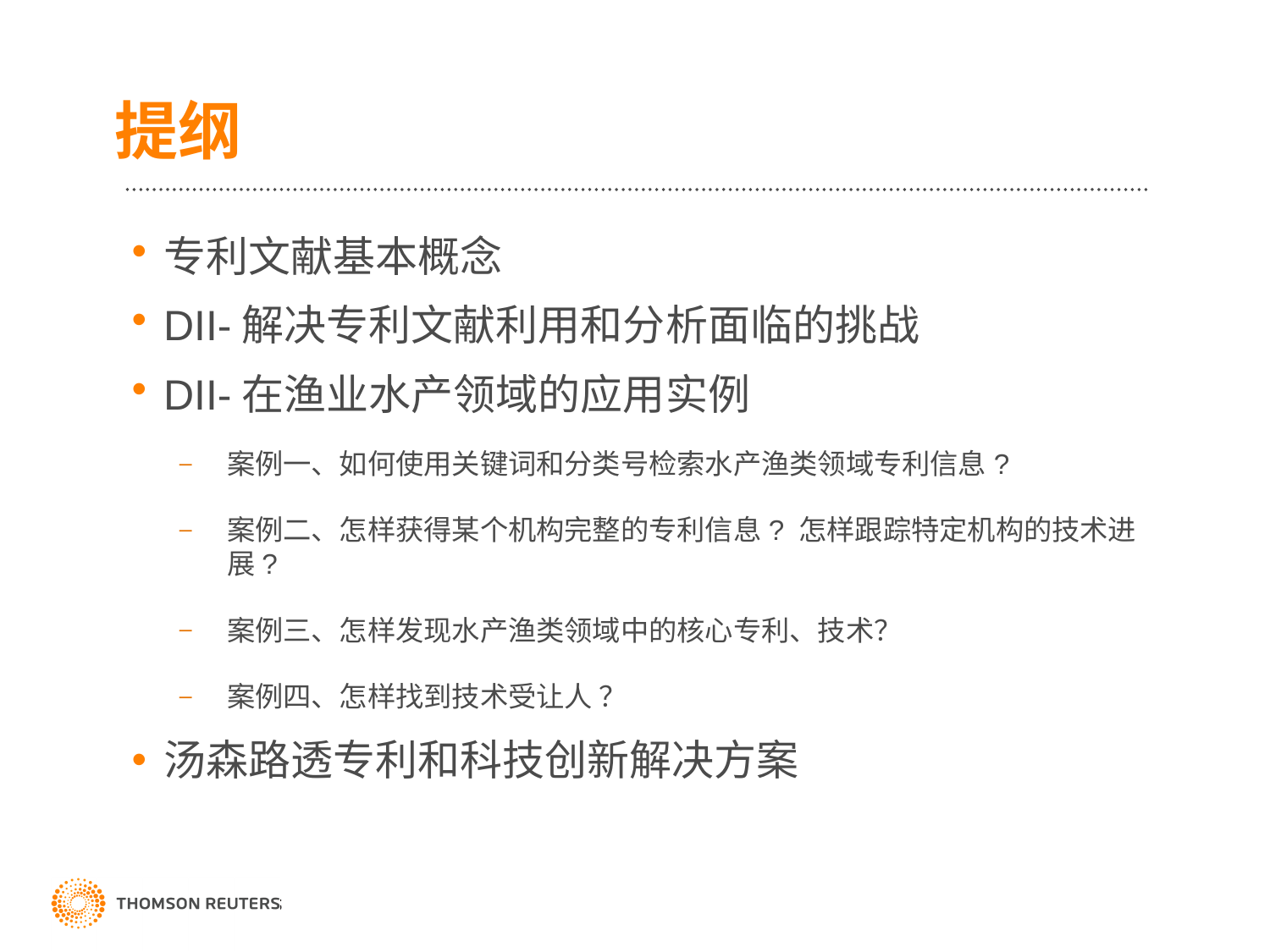

# 提纲

专利文献基本概念
DII-解决专利文献利用和分析面临的挑战
DII-在渔业水产领域的应用实例
案例一、如何使用关键词和分类号检索水产渔类领域专利信息?
案例二、怎样获得某个机构完整的专利信息? 怎样跟踪特定机构的技术进展?
案例三、怎样发现水产渔类领域中的核心专利、技术？
案例四、怎样找到技术受让人 ？
汤森路透专利和科技创新解决方案